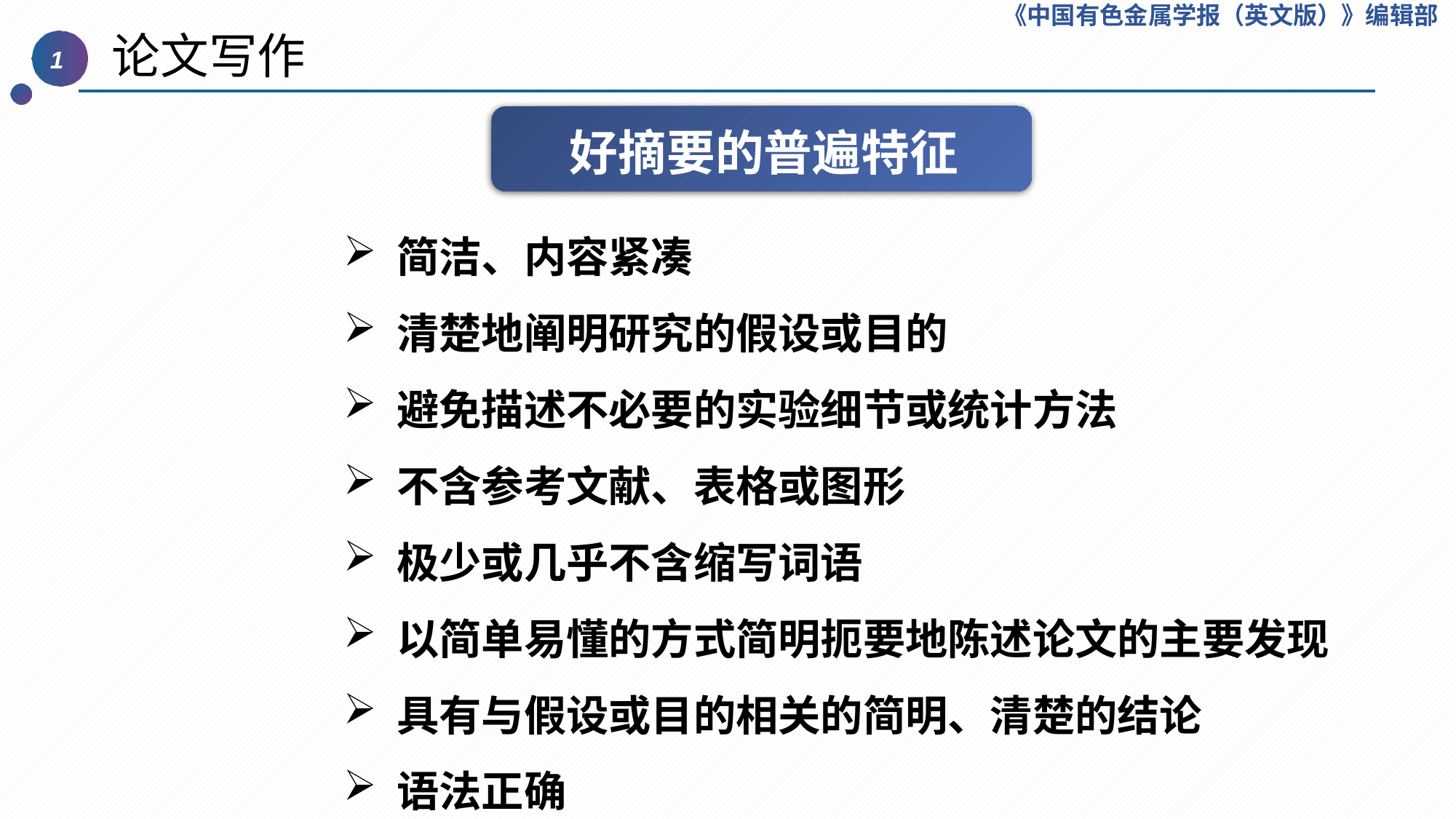

《中国有色金属学报（英文版）》编辑部

      论文写作

1

好摘要的普遍特征
 简洁、内容紧凑
 清楚地阐明研究的假设或目的
 避免描述不必要的实验细节或统计方法
 不含参考文献、表格或图形
 极少或几乎不含缩写词语
 以简单易懂的方式简明扼要地陈述论文的主要发现
 具有与假设或目的相关的简明、清楚的结论
 语法正确